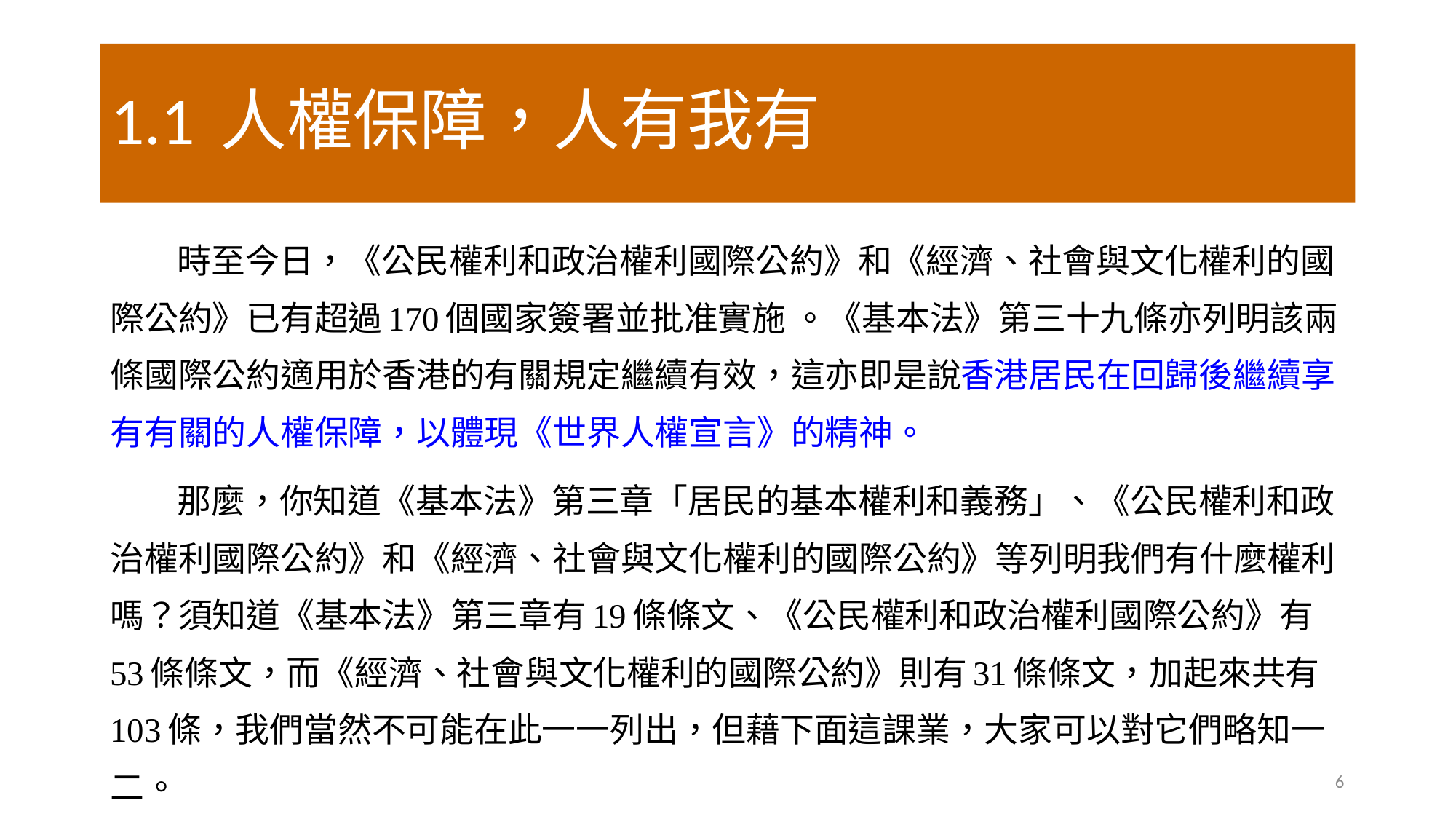

# 1.1	人權保障，人有我有
        時至今日，《公民權利和政治權利國際公約》和《經濟、社會與文化權利的國際公約》已有超過170個國家簽署並批准實施 。《基本法》第三十九條亦列明該兩條國際公約適用於香港的有關規定繼續有效，這亦即是說香港居民在回歸後繼續享有有關的人權保障，以體現《世界人權宣言》的精神。
        那麼，你知道《基本法》第三章「居民的基本權利和義務」、《公民權利和政治權利國際公約》和《經濟、社會與文化權利的國際公約》等列明我們有什麼權利嗎？須知道《基本法》第三章有19條條文、《公民權利和政治權利國際公約》有53條條文，而《經濟、社會與文化權利的國際公約》則有31條條文，加起來共有103條，我們當然不可能在此一一列出，但藉下面這課業，大家可以對它們略知一二。
6